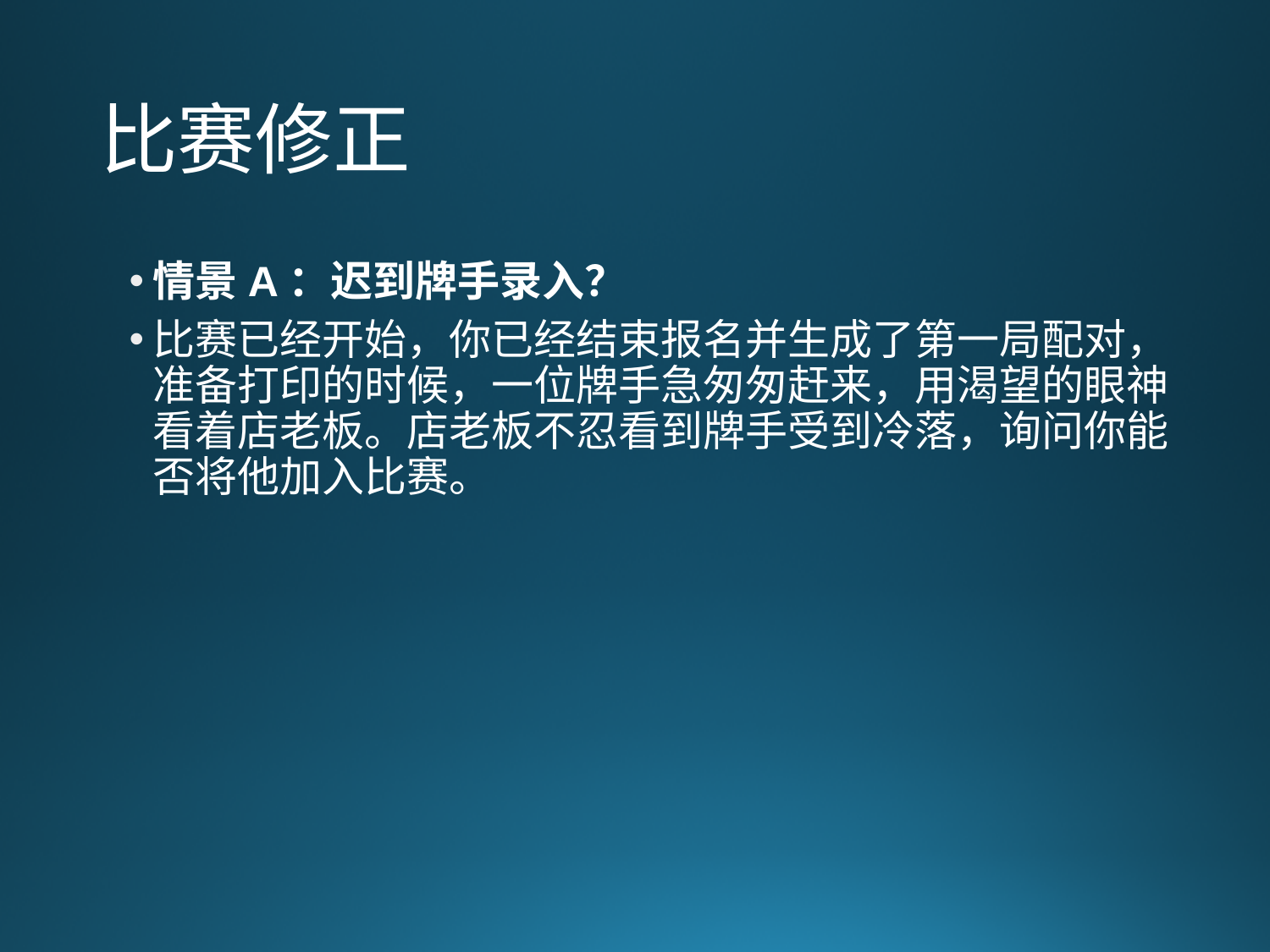

# 比赛修正
情景A：迟到牌手录入？
比赛已经开始，你已经结束报名并生成了第一局配对，准备打印的时候，一位牌手急匆匆赶来，用渴望的眼神看着店老板。店老板不忍看到牌手受到冷落，询问你能否将他加入比赛。